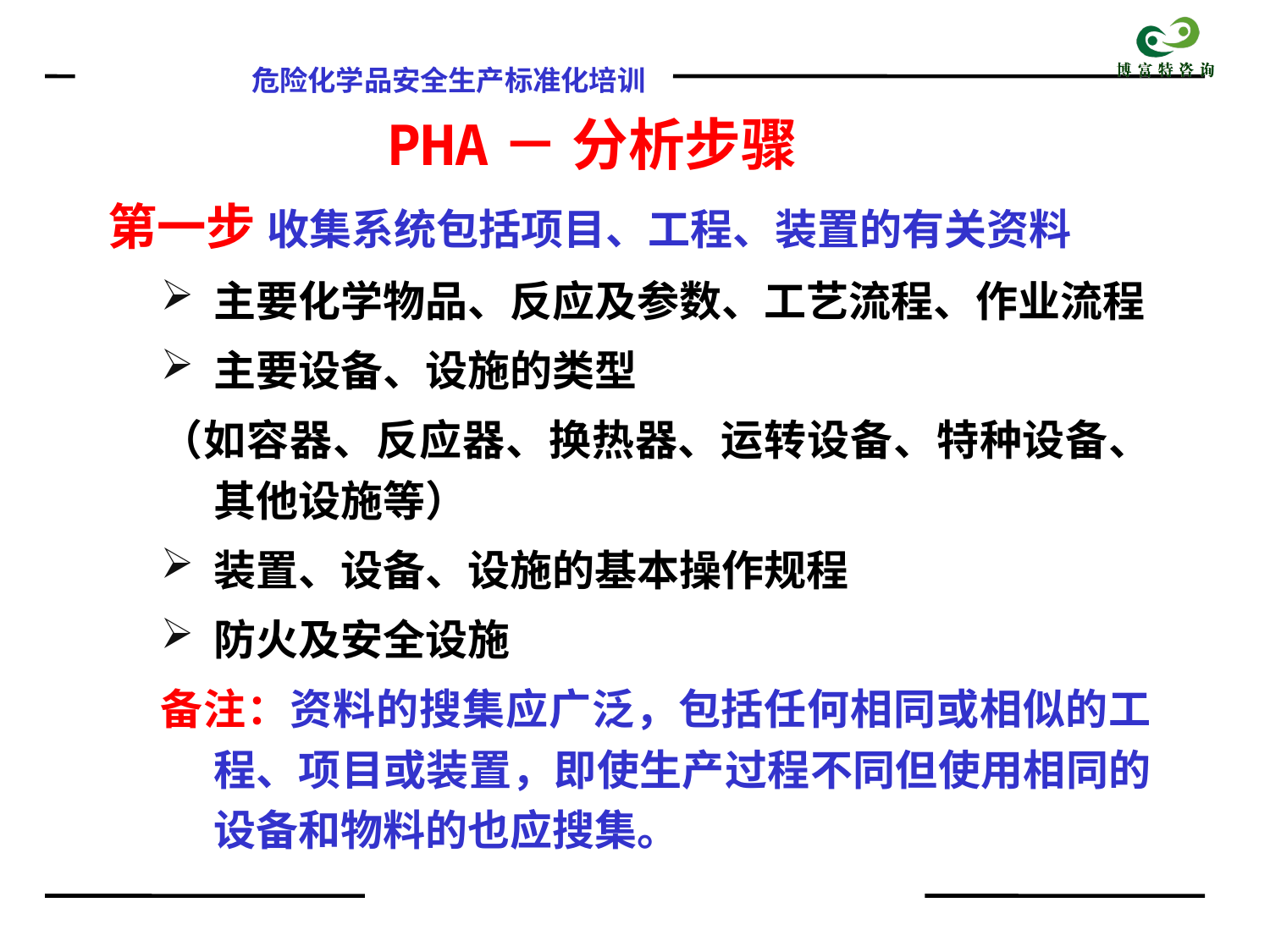

# PHA－ 分析步骤
第一步 收集系统包括项目、工程、装置的有关资料
主要化学物品、反应及参数、工艺流程、作业流程
主要设备、设施的类型
（如容器、反应器、换热器、运转设备、特种设备、其他设施等）
装置、设备、设施的基本操作规程
防火及安全设施
备注：资料的搜集应广泛，包括任何相同或相似的工程、项目或装置，即使生产过程不同但使用相同的设备和物料的也应搜集。